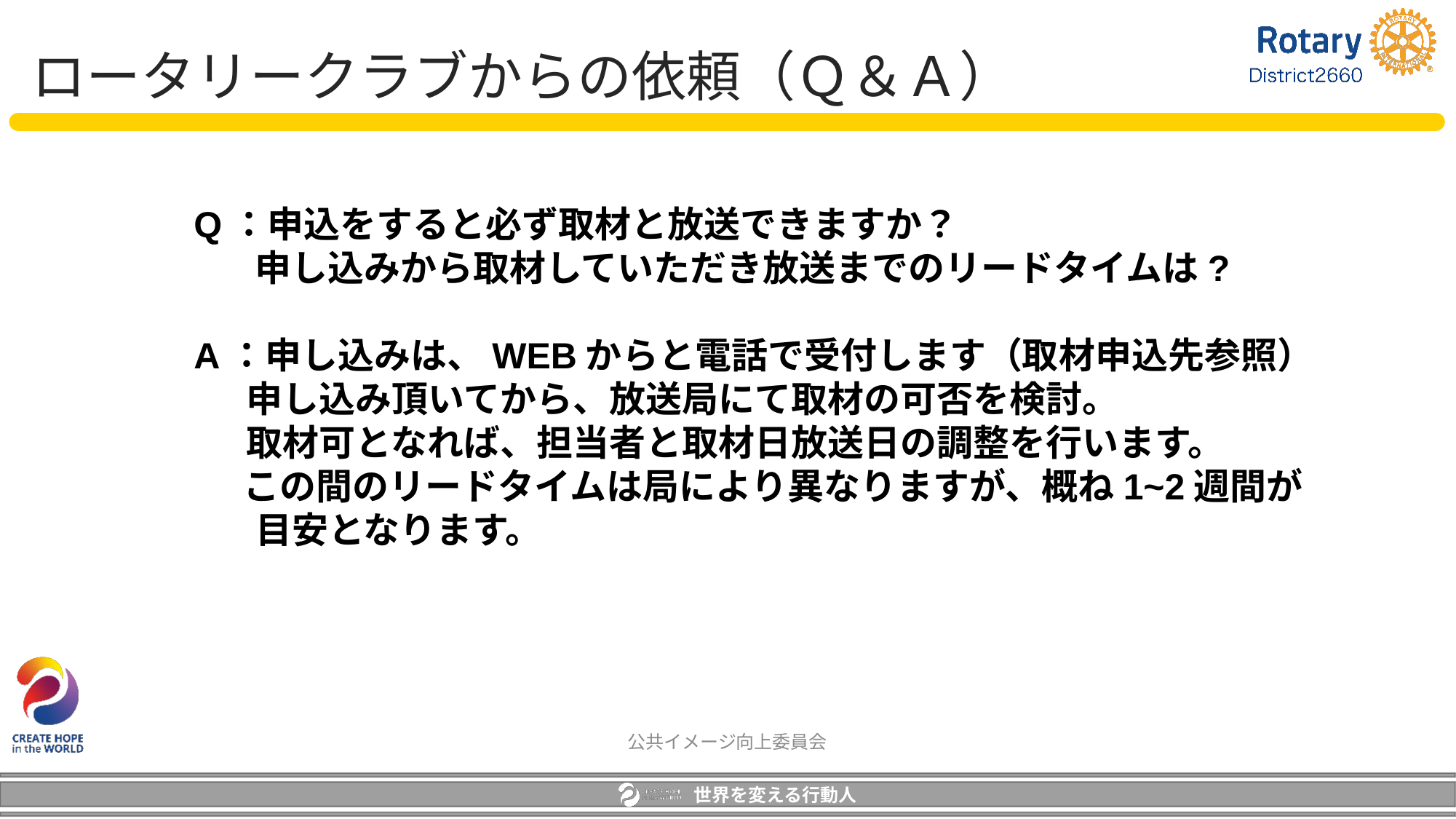

ロータリークラブからの依頼（Ｑ＆Ａ）
Q：申込をすると必ず取材と放送できますか？
　   申し込みから取材していただき放送までのリードタイムは?

A：申し込みは、WEBからと電話で受付します（取材申込先参照）
　  申し込み頂いてから、放送局にて取材の可否を検討。
　  取材可となれば、担当者と取材日放送日の調整を行います。
     この間のリードタイムは局により異なりますが、概ね1~2週間が
 　 目安となります。